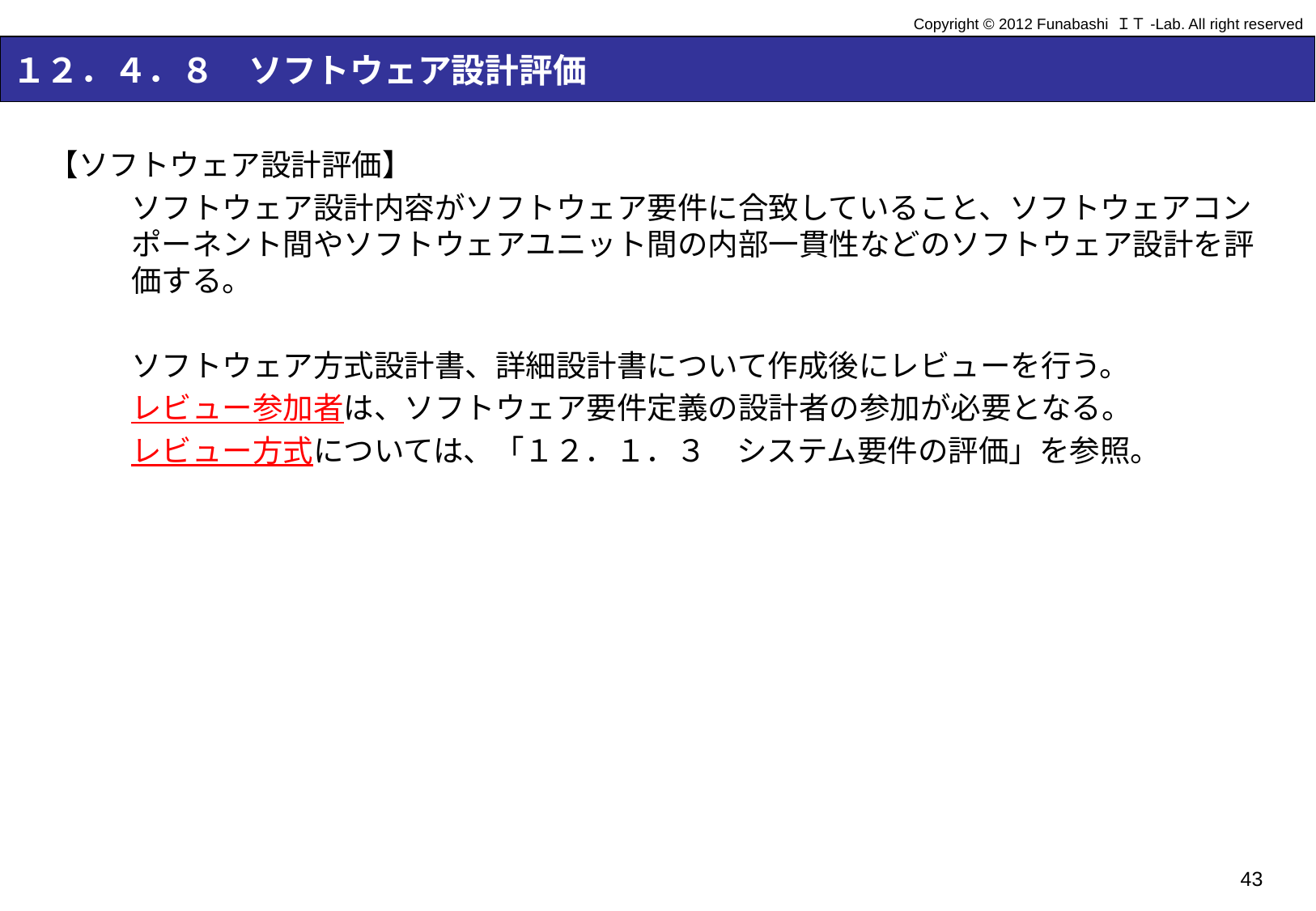

Copyright © 2012 Funabashi ＩＴ-Lab. All right reserved
# １２．４．８　ソフトウェア設計評価
【ソフトウェア設計評価】
ソフトウェア設計内容がソフトウェア要件に合致していること、ソフトウェアコンポーネント間やソフトウェアユニット間の内部一貫性などのソフトウェア設計を評価する。

ソフトウェア方式設計書、詳細設計書について作成後にレビューを行う。
レビュー参加者は、ソフトウェア要件定義の設計者の参加が必要となる。
レビュー方式については、「１２．１．３　システム要件の評価」を参照。

43